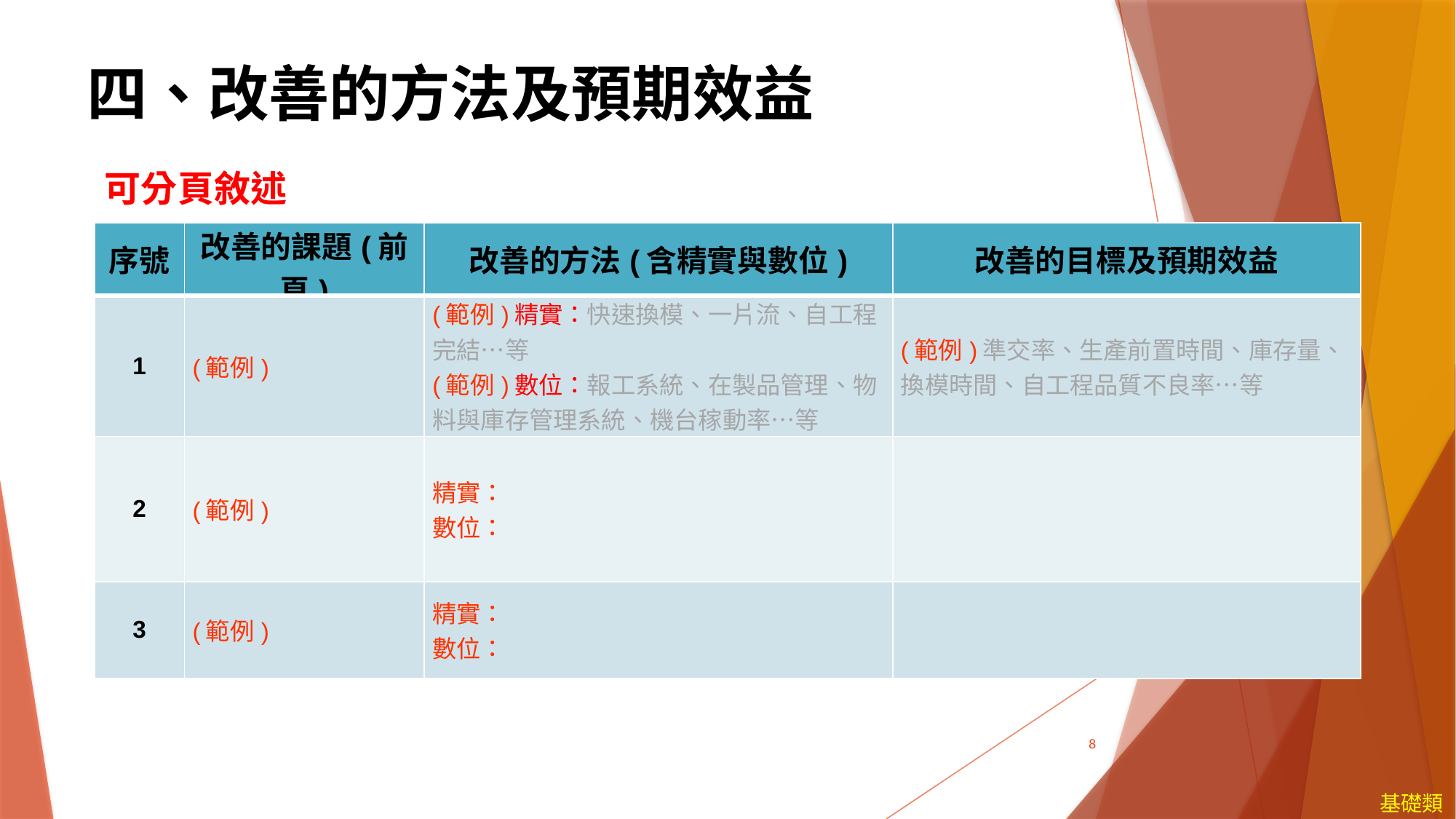

四、改善的方法及預期效益
可分頁敘述
| 序號 | 改善的課題(前頁) | 改善的方法(含精實與數位) | 改善的目標及預期效益 |
| --- | --- | --- | --- |
| 1 | (範例) | (範例)精實：快速換模、一片流、自工程完結…等 (範例)數位：報工系統、在製品管理、物料與庫存管理系統、機台稼動率…等 | (範例)準交率、生產前置時間、庫存量、換模時間、自工程品質不良率…等 |
| 2 | (範例) | 精實： 數位： |  |
| 3 | (範例) | 精實： 數位： |  |
8